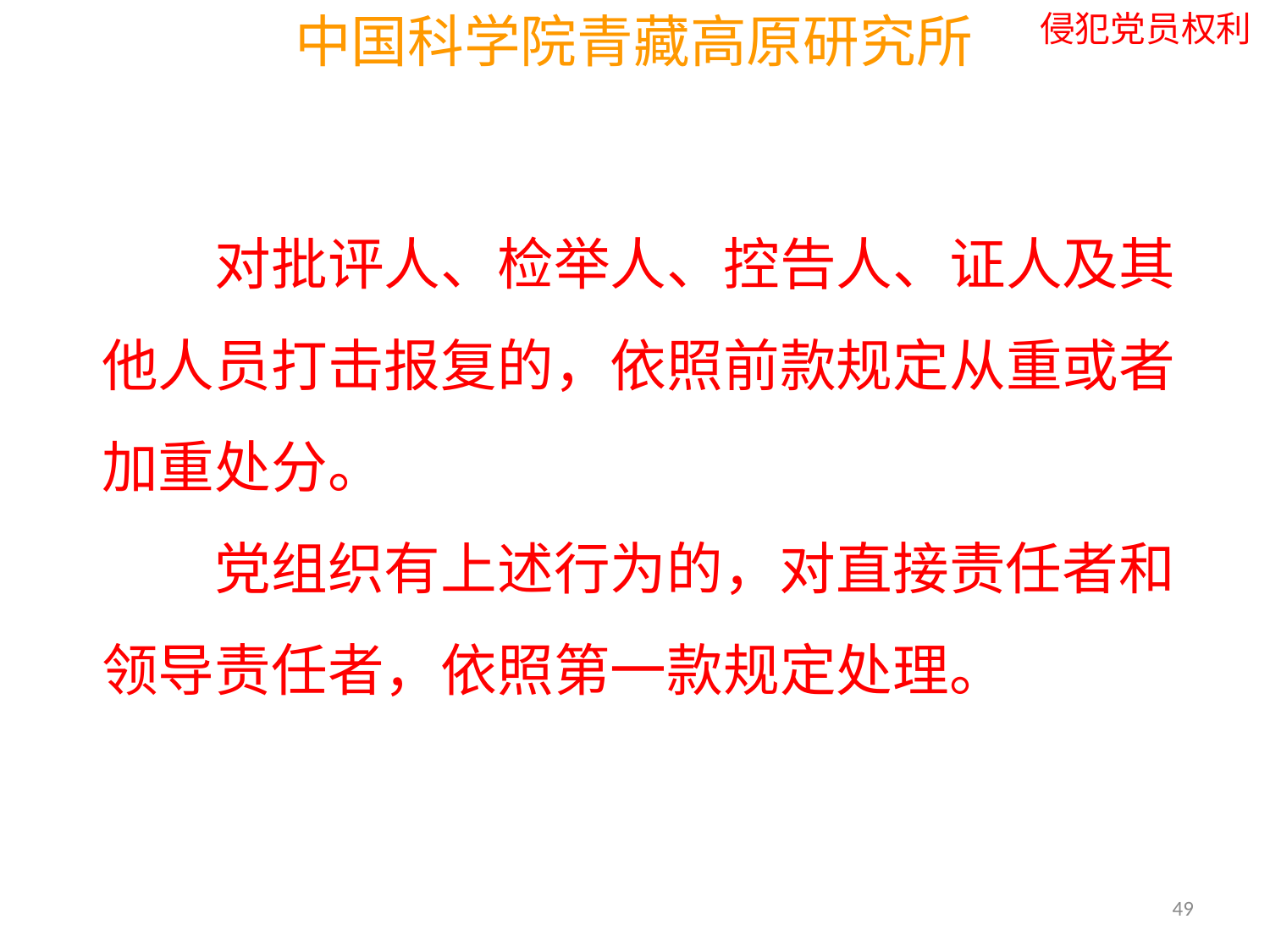

侵犯党员权利
　　对批评人、检举人、控告人、证人及其他人员打击报复的，依照前款规定从重或者加重处分。
　　党组织有上述行为的，对直接责任者和领导责任者，依照第一款规定处理。
49